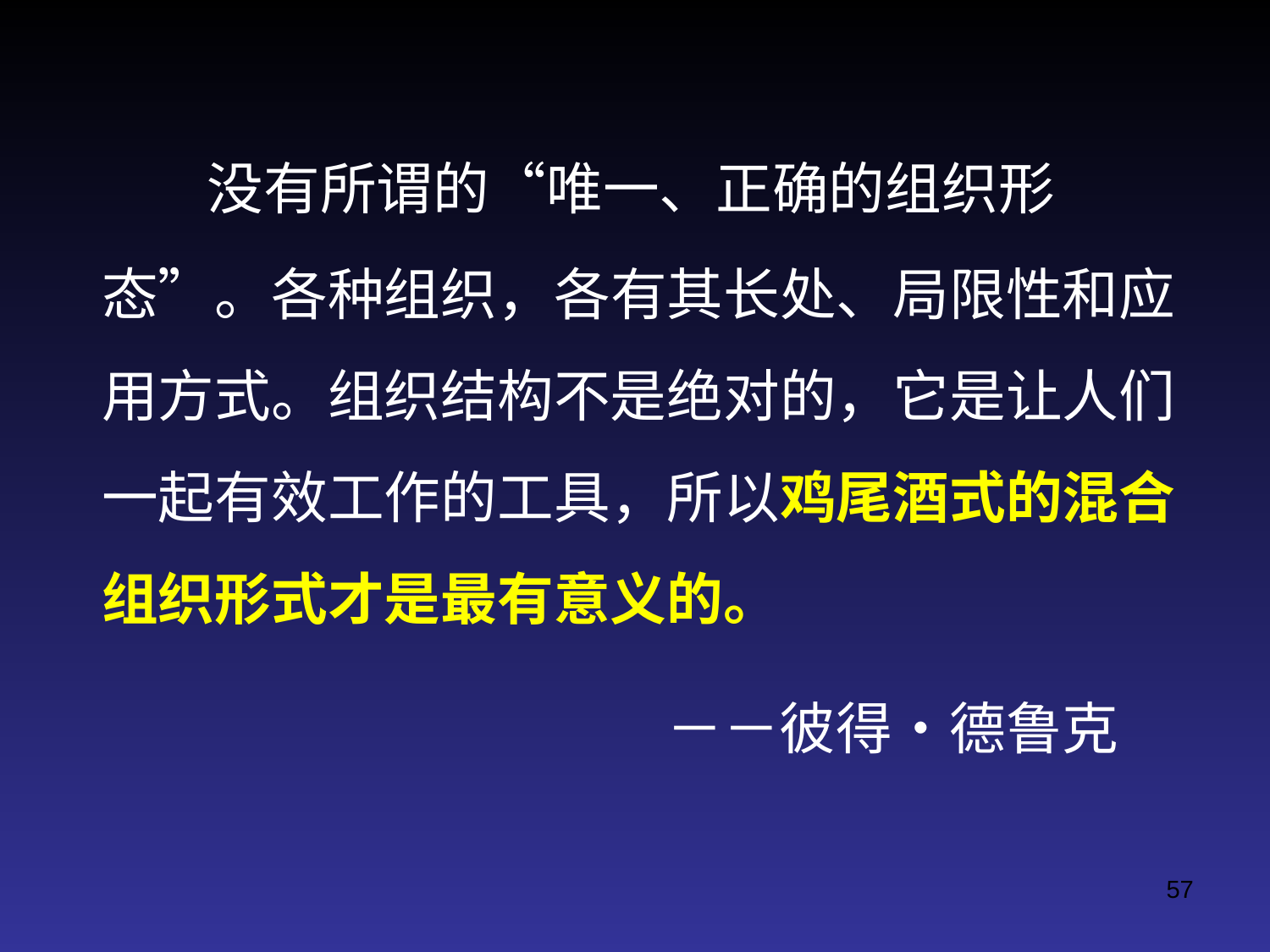

没有所谓的“唯一、正确的组织形态”。各种组织，各有其长处、局限性和应用方式。组织结构不是绝对的，它是让人们一起有效工作的工具，所以鸡尾酒式的混合组织形式才是最有意义的。
　　　　　　　　　　－－彼得•德鲁克
57